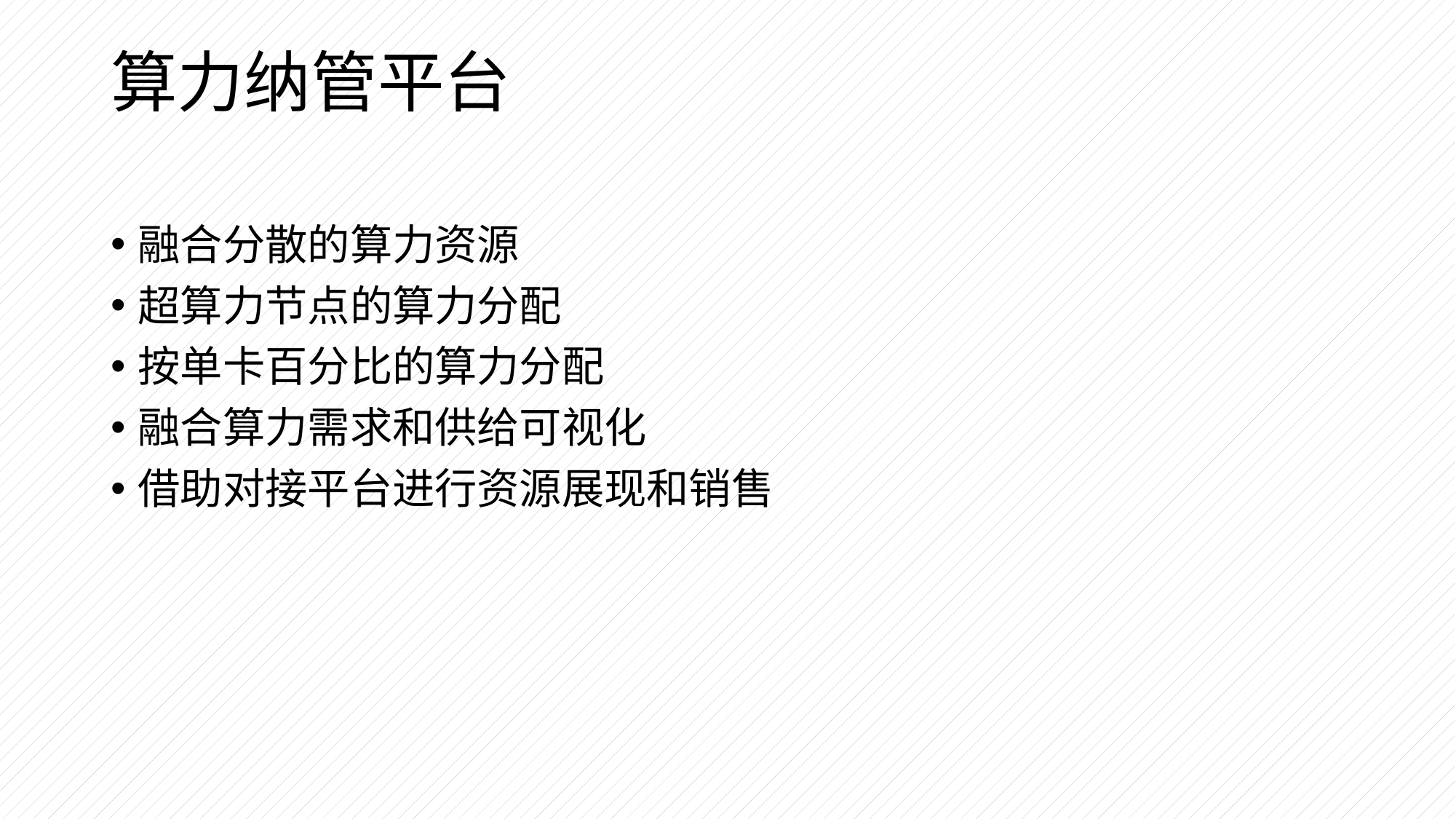

# 算力纳管平台
融合分散的算力资源
超算力节点的算力分配
按单卡百分比的算力分配
融合算力需求和供给可视化
借助对接平台进行资源展现和销售